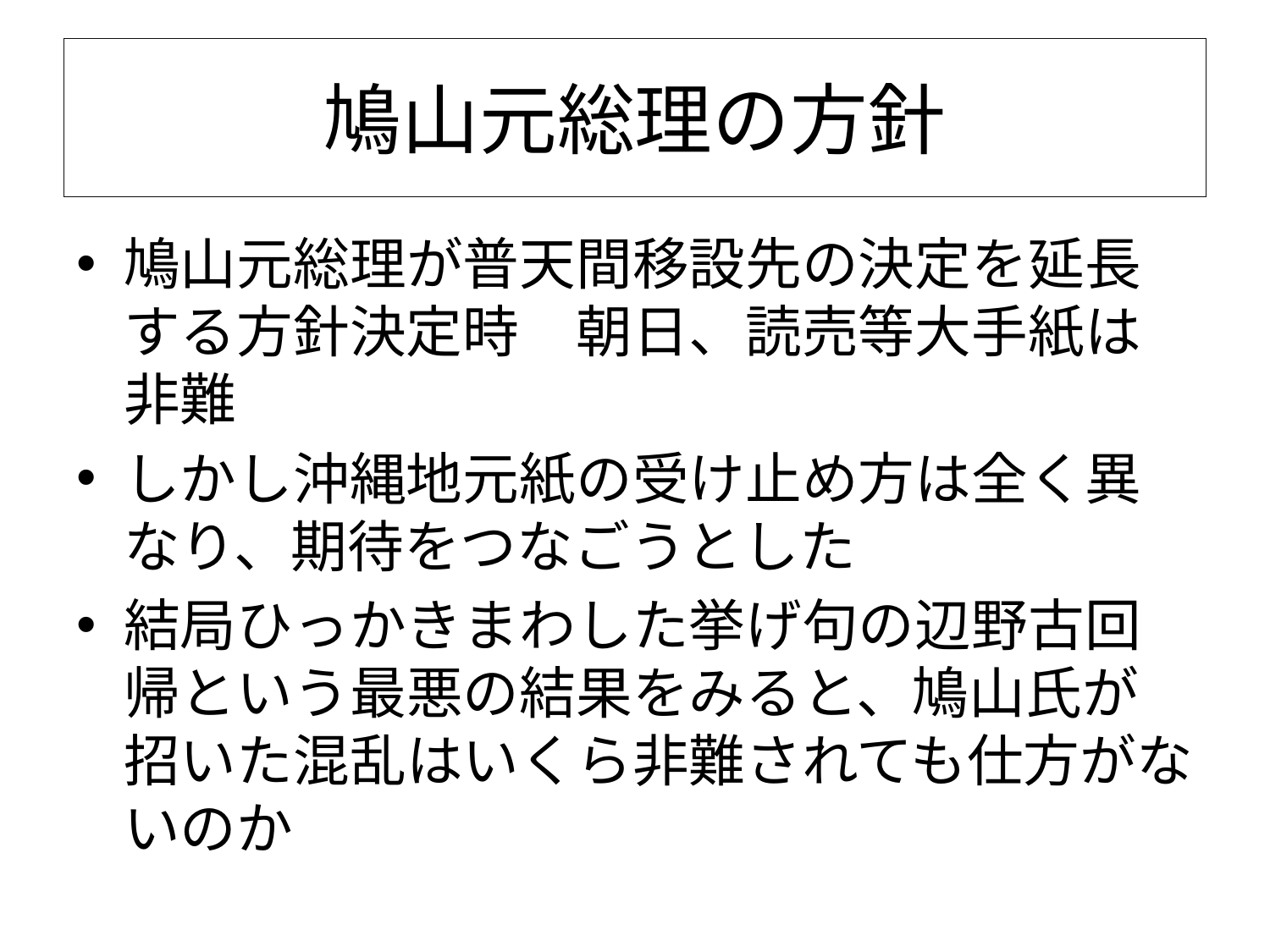

# 鳩山元総理の方針
鳩山元総理が普天間移設先の決定を延長する方針決定時　朝日、読売等大手紙は非難
しかし沖縄地元紙の受け止め方は全く異なり、期待をつなごうとした
結局ひっかきまわした挙げ句の辺野古回帰という最悪の結果をみると、鳩山氏が招いた混乱はいくら非難されても仕方がないのか